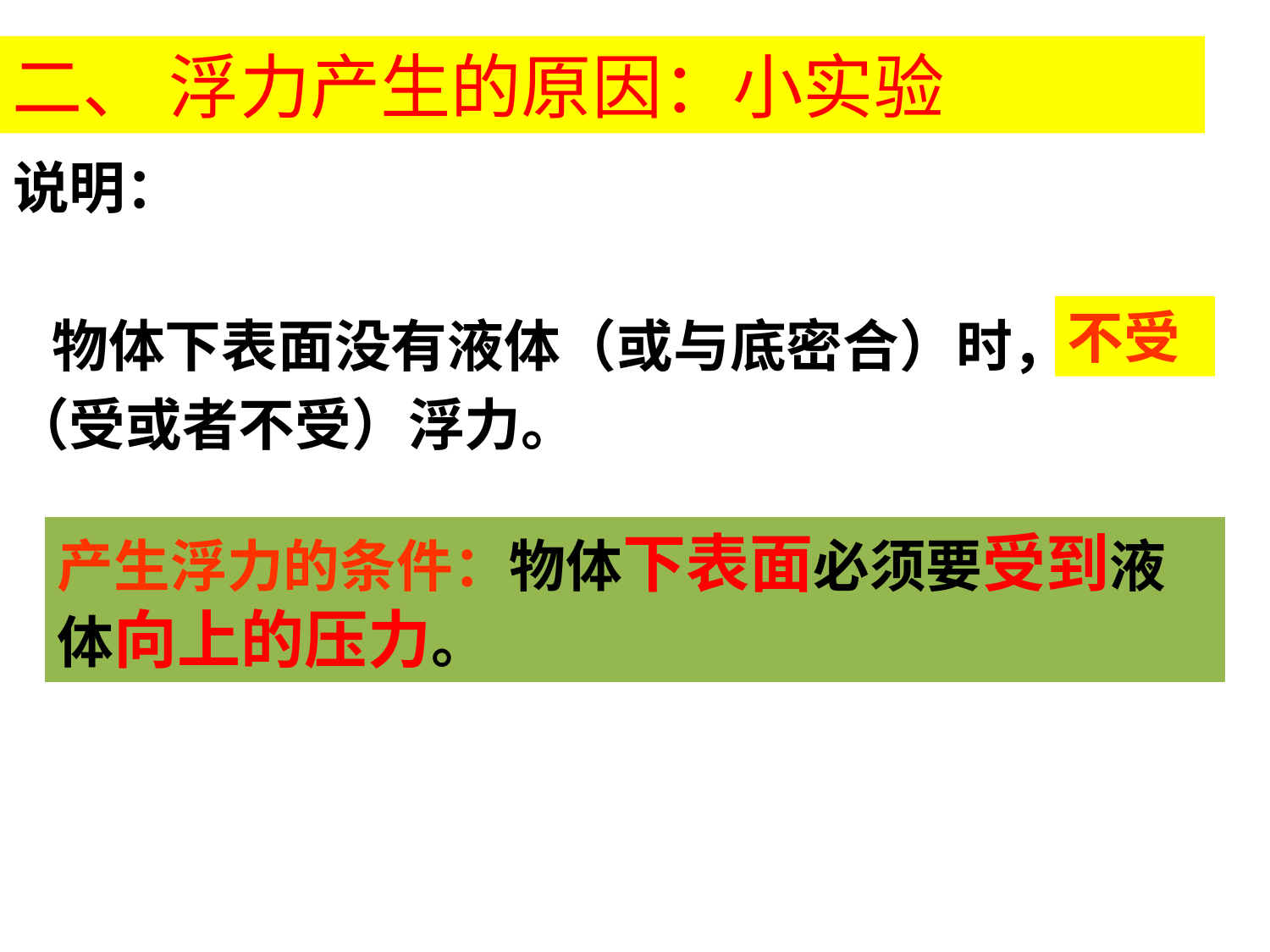

二、 浮力产生的原因：小实验
说明：

  物体下表面没有液体（或与底密合）时，____
（受或者不受）浮力。
不受
产生浮力的条件：物体下表面必须要受到液体向上的压力。